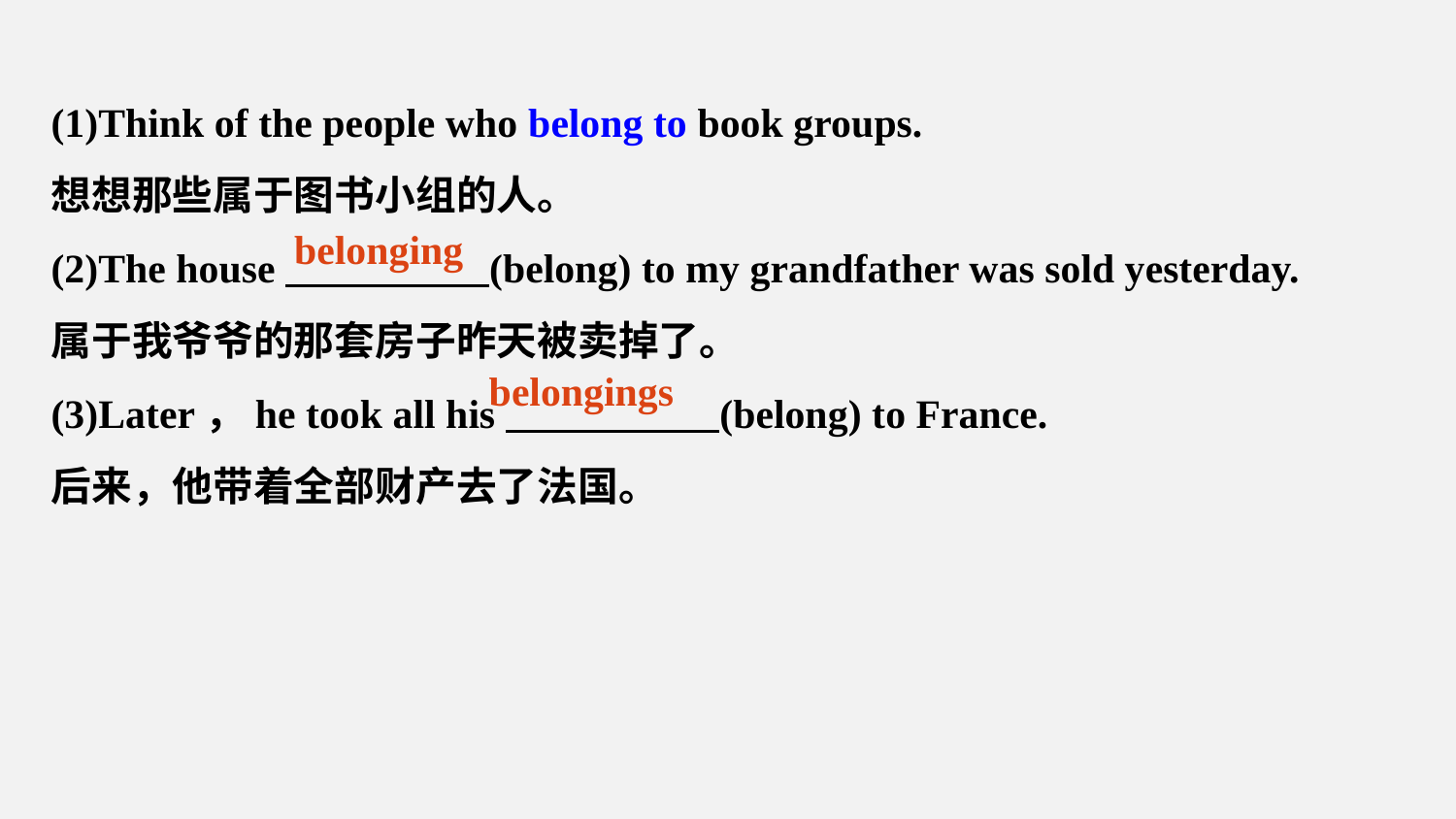

(1)Think of the people who belong to book groups.
想想那些属于图书小组的人。
(2)The house                     (belong) to my grandfather was sold yesterday.
属于我爷爷的那套房子昨天被卖掉了。
(3)Later，he took all his                      (belong) to France.
后来，他带着全部财产去了法国。
belonging
belongings